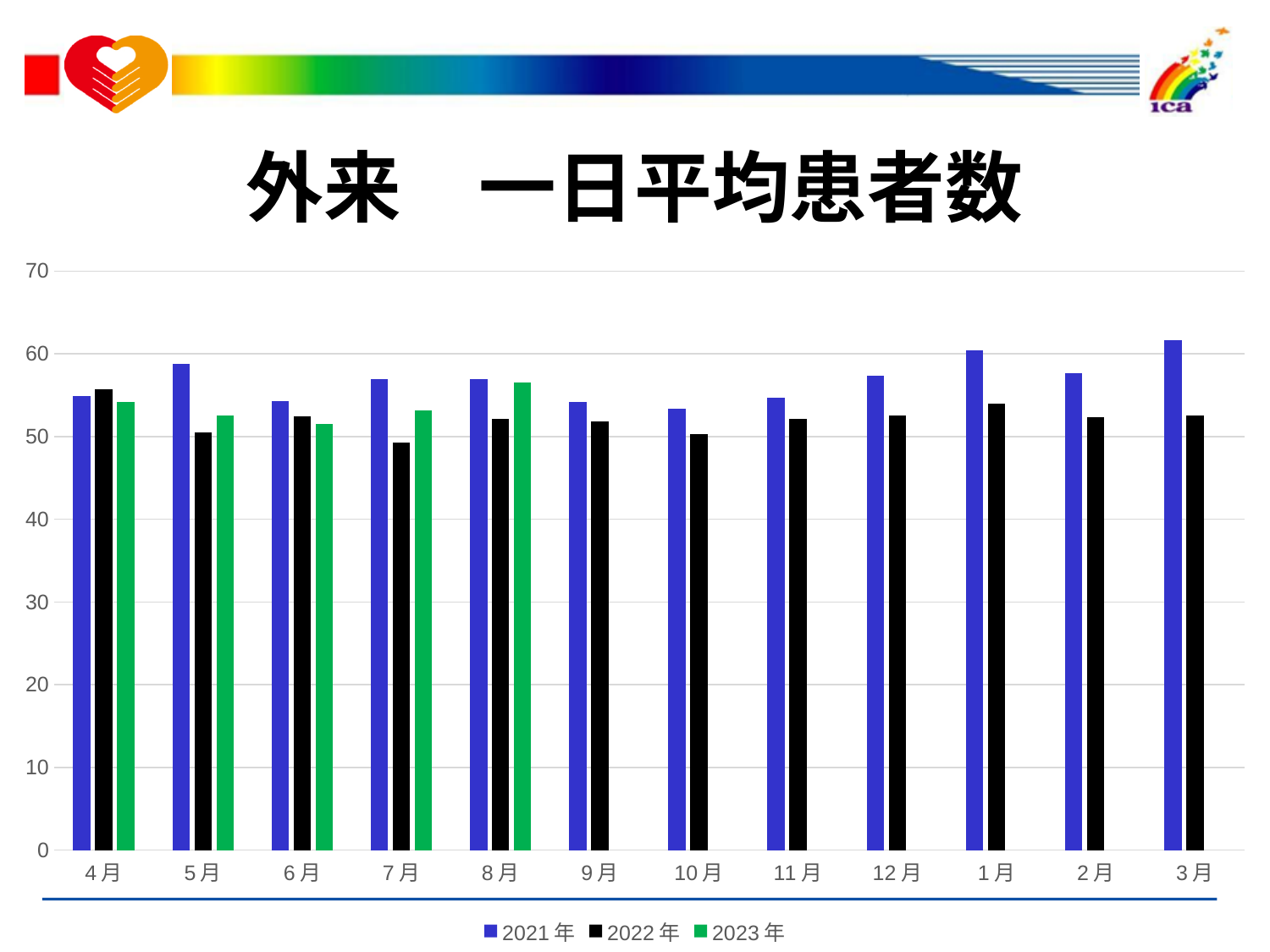

# 外来　一日平均患者数

### Chart

| Category | 2021年 | 2022年 | 2023年 |
|---|---|---|---|
| 4月 | 54.9 | 55.7 | 54.2 |
| 5月 | 58.8 | 50.5 | 52.6 |
| 6月 | 54.3 | 52.5 | 51.5 |
| 7月 | 57.0 | 49.3 | 53.2 |
| 8月 | 56.9 | 52.1 | 56.5 |
| 9月 | 54.2 | 51.8 | None |
| 10月 | 53.4 | 50.3 | None |
| 11月 | 54.7 | 52.1 | None |
| 12月 | 57.4 | 52.6 | None |
| 1月 | 60.4 | 54.0 | None |
| 2月 | 57.7 | 52.3 | None |
| 3月 | 61.7 | 52.6 | None |